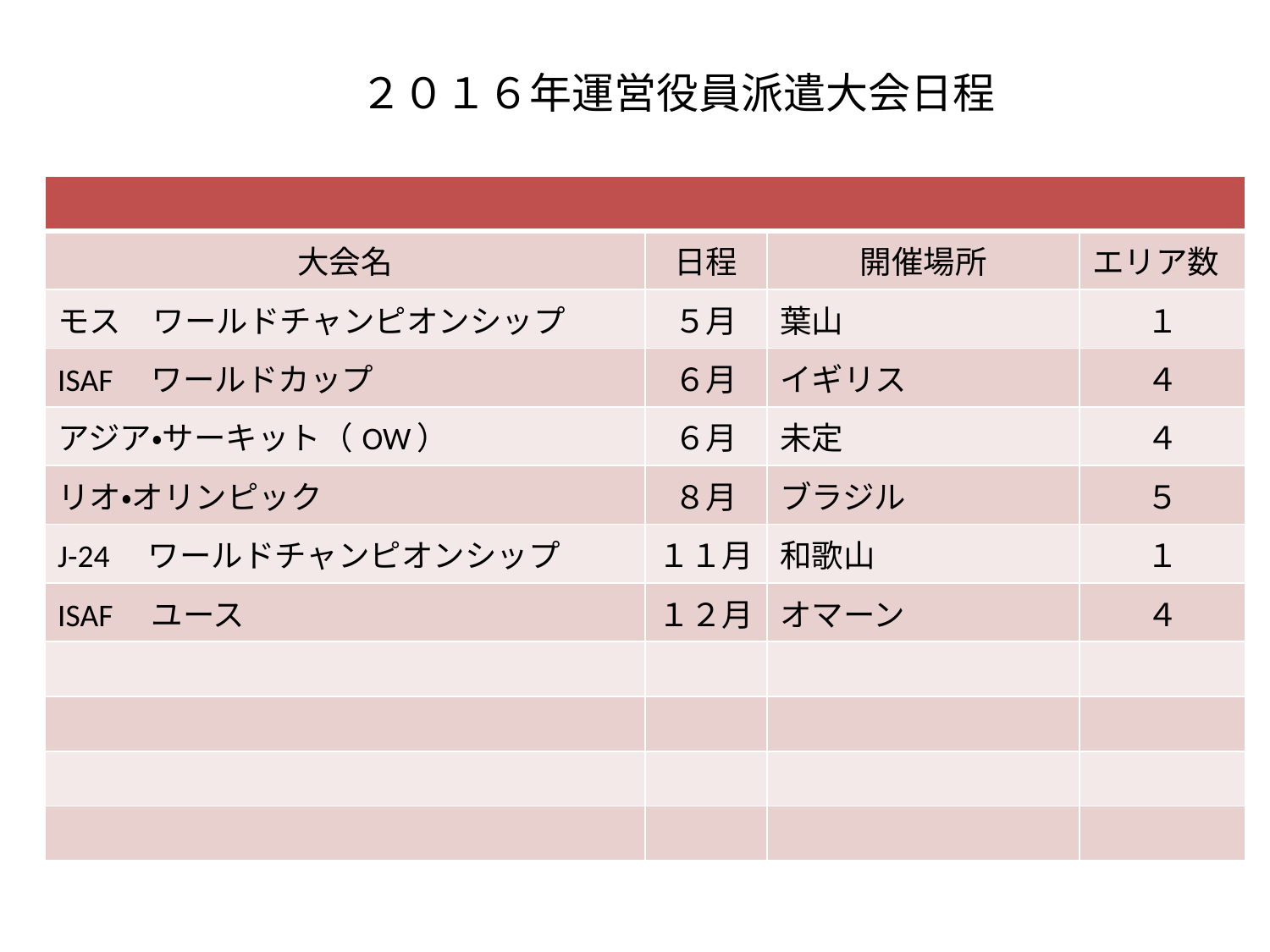

# ２０１６年運営役員派遣大会日程
|  |  |  |  |
| --- | --- | --- | --- |
| 大会名 | 日程 | 開催場所 | エリア数 |
| モス　ワールドチャンピオンシップ | ５月 | 葉山 | １ |
| ISAF　ワールドカップ | ６月 | イギリス | ４ |
| アジア・サーキット（OW） | ６月 | 未定 | ４ |
| リオ・オリンピック | ８月 | ブラジル | ５ |
| J-24　ワールドチャンピオンシップ | １１月 | 和歌山 | １ |
| ISAF　ユース | １２月 | オマーン | ４ |
|  |  |  |  |
|  |  |  |  |
|  |  |  |  |
|  |  |  |  |